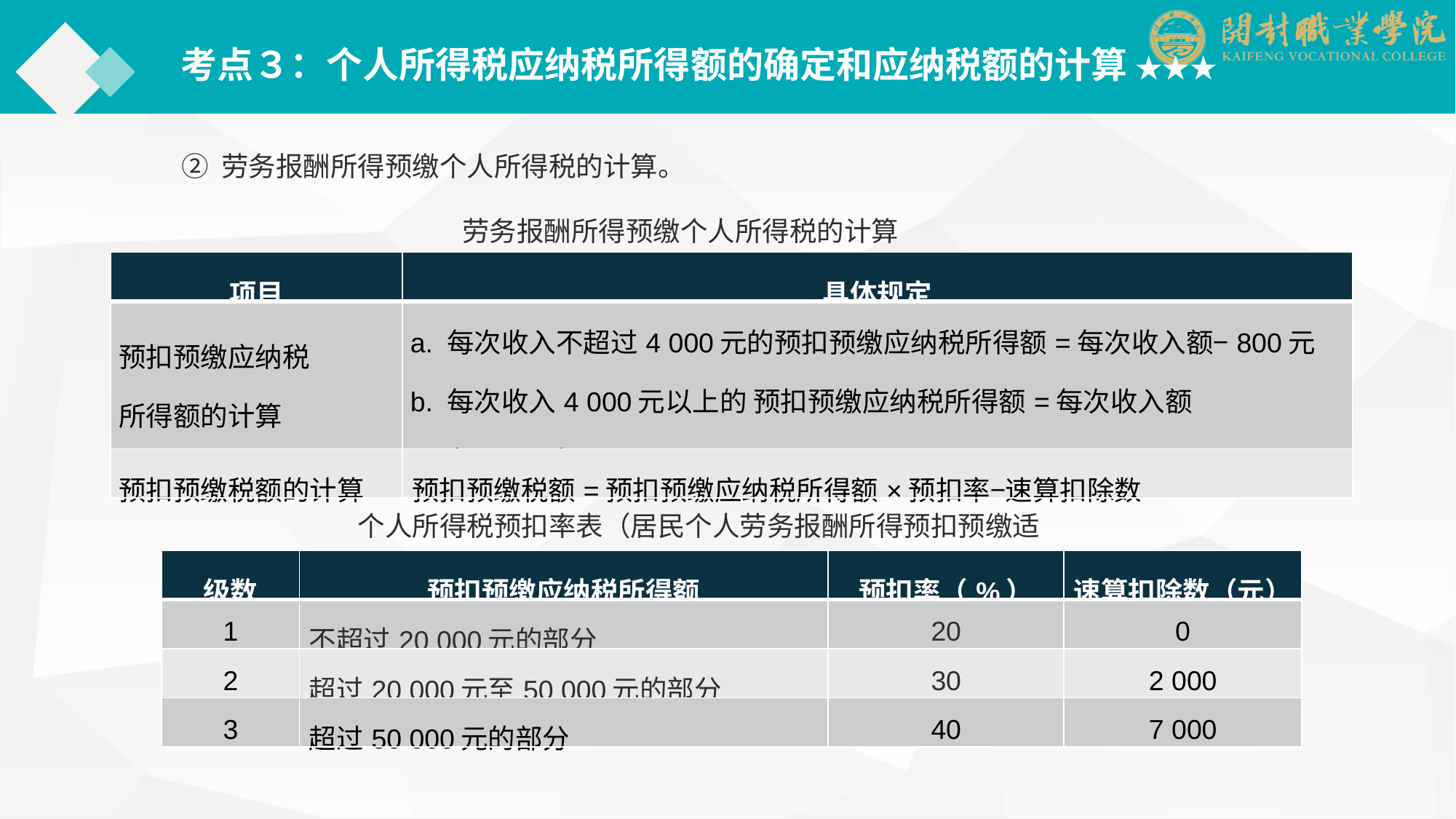

考点３：个人所得税应纳税所得额的确定和应纳税额的计算 ★★★
② 劳务报酬所得预缴个人所得税的计算。
劳务报酬所得预缴个人所得税的计算
| 项目 | 具体规定 |
| --- | --- |
| 预扣预缴应纳税 所得额的计算 | a. 每次收入不超过4 000元的预扣预缴应纳税所得额=每次收入额−800元 b. 每次收入4 000元以上的 预扣预缴应纳税所得额=每次收入额×（1−20%） |
| 预扣预缴税额的计算 | 预扣预缴税额=预扣预缴应纳税所得额×预扣率−速算扣除数 |
 个人所得税预扣率表（居民个人劳务报酬所得预扣预缴适用）
| 级数 | 预扣预缴应纳税所得额 | 预扣率（%） | 速算扣除数（元） |
| --- | --- | --- | --- |
| 1 | 不超过20 000元的部分 | 20 | 0 |
| 2 | 超过20 000元至50 000元的部分 | 30 | 2 000 |
| 3 | 超过50 000元的部分 | 40 | 7 000 |